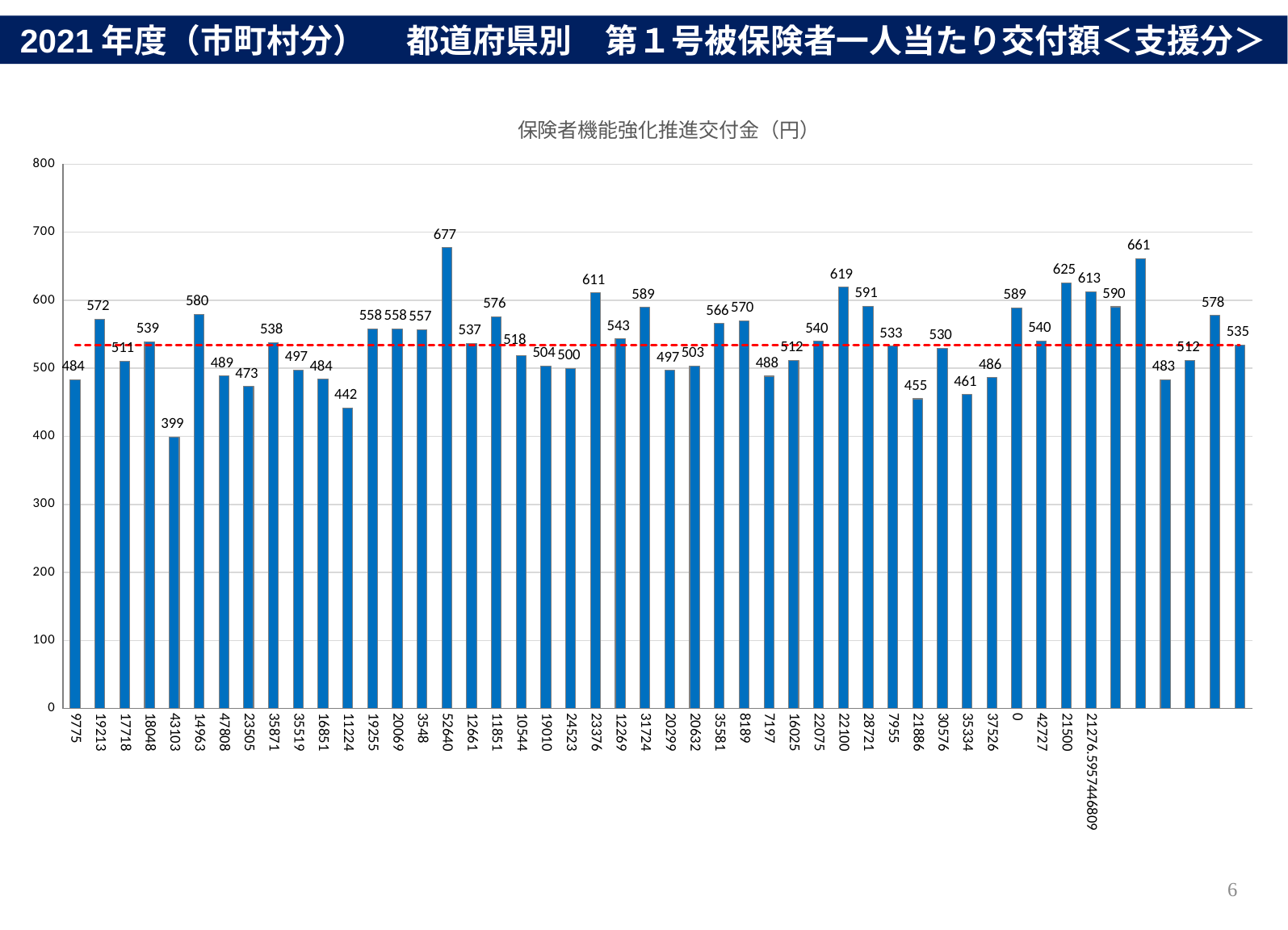

2021年度（市町村分） 　都道府県別　第１号被保険者一人当たり交付額＜支援分＞

### Chart: 保険者機能強化推進交付金（円）

| Category | 介護保険保険者努力支援交付金(円） | 平均 |  |
|---|---|---|---|
| 9775 | 483.6278600378716 | 534.5357950488482 | 483.6278600378716 |
| 19213 | 572.1341267519864 | 534.5357950488482 | 572.1341267519864 |
| 17718 | 510.6932435063095 | 534.5357950488482 | 510.6932435063095 |
| 18048 | 539.1736024898337 | 534.5357950488482 | 539.1736024898337 |
| 43103 | 399.30949047841256 | 534.5357950488482 | 399.30949047841256 |
| 14963 | 579.686324762515 | 534.5357950488482 | 579.686324762515 |
| 47808 | 488.55438090937605 | 534.5357950488482 | 488.55438090937605 |
| 23505 | 473.21294796698083 | 534.5357950488482 | 473.21294796698083 |
| 35871 | 538.0946137917534 | 534.5357950488482 | 538.0946137917534 |
| 35519 | 497.4240342302541 | 534.5357950488482 | 497.4240342302541 |
| 16851 | 483.73716740509286 | 534.5357950488482 | 483.73716740509286 |
| 11224 | 442.07347630650236 | 534.5357950488482 | 442.07347630650236 |
| 19255 | 557.8036173077437 | 534.5357950488482 | 557.8036173077437 |
| 20069 | 558.0238077495628 | 534.5357950488482 | 558.0238077495628 |
| 3548 | 557.1725079730107 | 534.5357950488482 | 557.1725079730107 |
| 52640 | 677.3185123375849 | 534.5357950488482 | 677.3185123375849 |
| 12661 | 536.898299493147 | 534.5357950488482 | 536.898299493147 |
| 11851 | 575.9058524063619 | 534.5357950488482 | 575.9058524063619 |
| 10544 | 518.2170309270075 | 534.5357950488482 | 518.2170309270075 |
| 19010 | 503.750575948395 | 534.5357950488482 | 503.750575948395 |
| 24523 | 500.22010442085957 | 534.5357950488482 | 500.22010442085957 |
| 23376 | 610.9220540273143 | 534.5357950488482 | 610.9220540273143 |
| 12269 | 543.2922397487779 | 534.5357950488482 | 543.2922397487779 |
| 31724 | 589.3249500764204 | 534.5357950488482 | 589.3249500764204 |
| 20299 | 497.0891189987768 | 534.5357950488482 | 497.0891189987768 |
| 20632 | 503.4440354398425 | 534.5357950488482 | 503.4440354398425 |
| 35581 | 566.0171437093173 | 534.5357950488482 | 566.0171437093173 |
| 8189 | 569.7301052290156 | 534.5357950488482 | 569.7301052290156 |
| 7197 | 488.40050887780944 | 534.5357950488482 | 488.40050887780944 |
| 16025 | 511.7592604580706 | 534.5357950488482 | 511.7592604580706 |
| 22075 | 539.6697953183309 | 534.5357950488482 | 539.6697953183309 |
| 22100 | 619.0899736653936 | 534.5357950488482 | 619.0899736653936 |
| 28721 | 591.1516201967287 | 534.5357950488482 | 591.1516201967287 |
| 7955 | 532.7306012686479 | 534.5357950488482 | 532.7306012686479 |
| 21886 | 455.21116213412984 | 534.5357950488482 | 455.21116213412984 |
| 30576 | 529.7223445363973 | 534.5357950488482 | 529.7223445363973 |
| 35334 | 461.48542028562713 | 534.5357950488482 | 461.48542028562713 |
| 37526 | 486.2351451679754 | 534.5357950488482 | 486.2351451679754 |
| 0 | 588.7016929125838 | 534.5357950488482 | 588.7016929125838 |
| 42727 | 540.1633859265856 | 534.5357950488482 | 540.1633859265856 |
| 21500 | 625.2290115270836 | 534.5357950488482 | 625.2290115270836 |
| 21276.59574468085 | 612.5130689904521 | 534.5357950488482 | 612.5130689904521 |
|  | 590.4334003046829 | 534.5357950488482 | 590.4334003046829 |
|  | 661.4852082914067 | 534.5357950488482 | 661.4852082914067 |
|  | 483.0905381719967 | 534.5357950488482 | 483.0905381719967 |
|  | 512.1449212147647 | 534.5357950488482 | 512.1449212147647 |
|  | 577.8404276624917 | 534.5357950488482 | 577.8404276624917 |
|  | 534.5357950488482 | 534.5357950488482 | 534.5357950488482 |
6